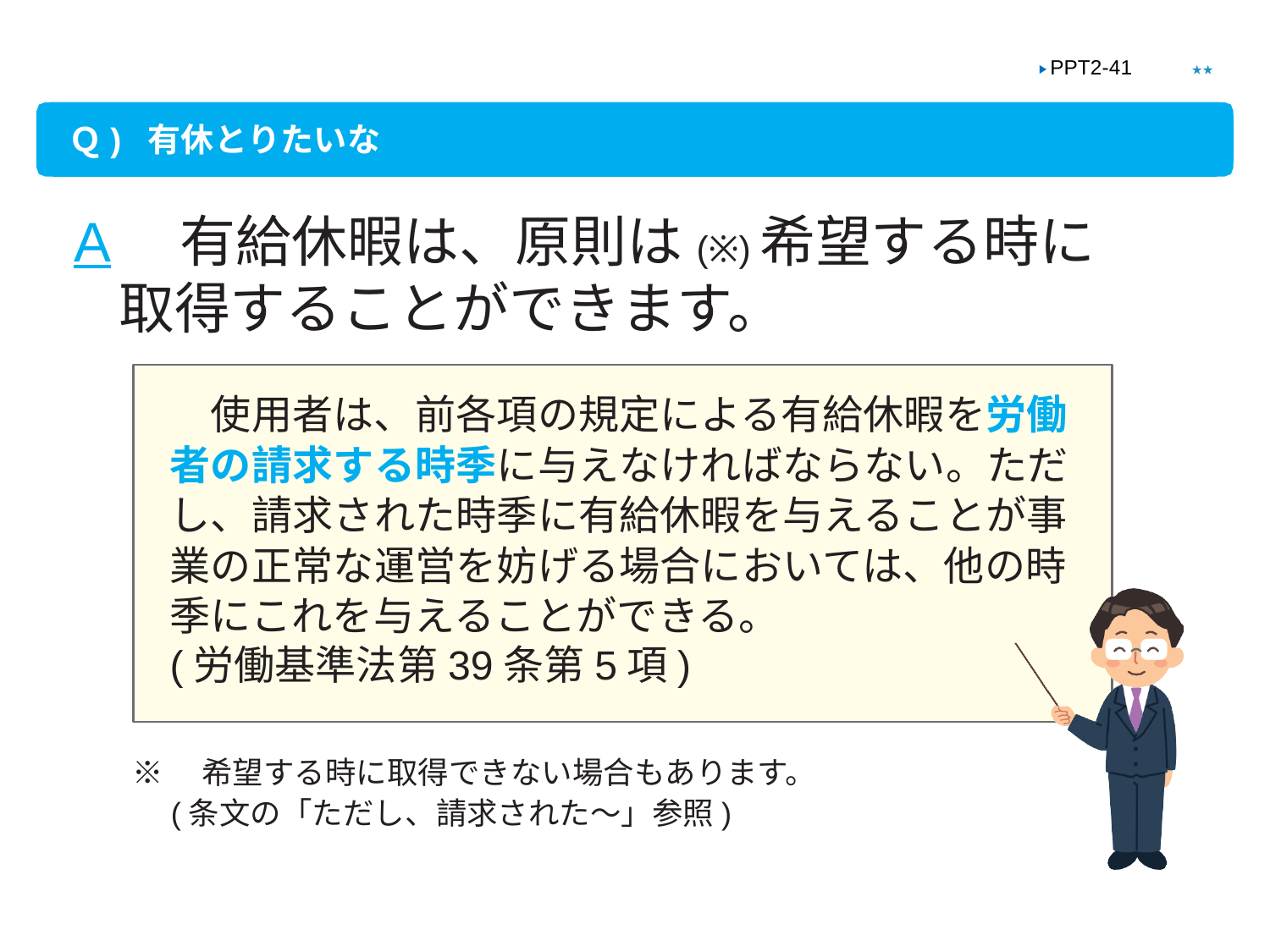

★★
▶ PPT2-41

Ｑ)  有休とりたいな
A　有給休暇は、原則は(※)希望する時に
取得することができます。

　使用者は、前各項の規定による有給休暇を労働者の請求する時季に与えなければならない。ただし、請求された時季に有給休暇を与えることが事業の正常な運営を妨げる場合においては、他の時季にこれを与えることができる。
(労働基準法第39条第5項)

※　希望する時に取得できない場合もあります。
　(条文の「ただし、請求された～」参照)